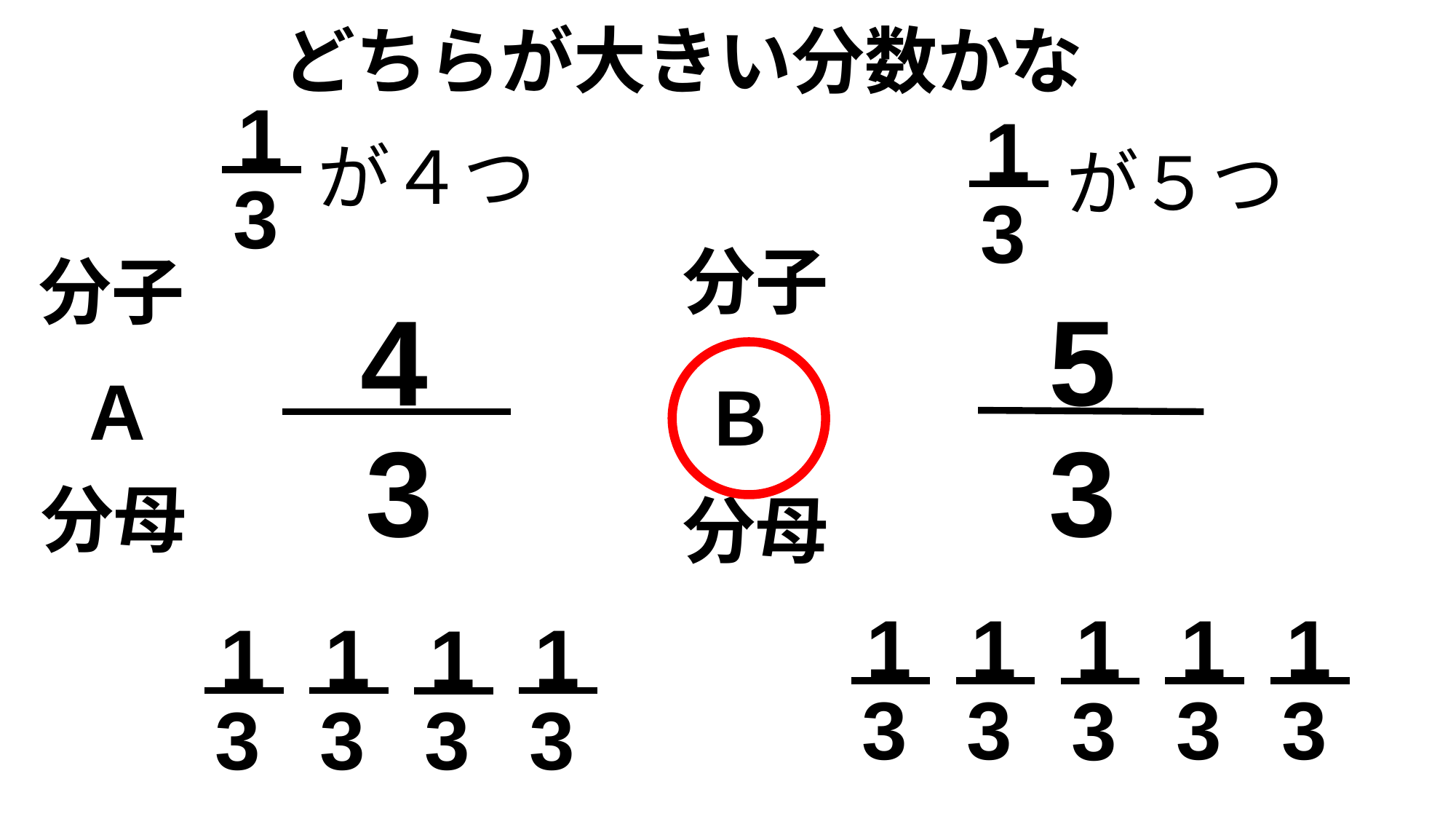

どちらが大きい分数かな
1
3
1
3
が４つ
が５つ
分子
分子
4
5

Ａ
Ｂ
3
3
分母
分母
1
3
1
3
1
3
1
3
1
3
1
3
1
3
1
3
1
3